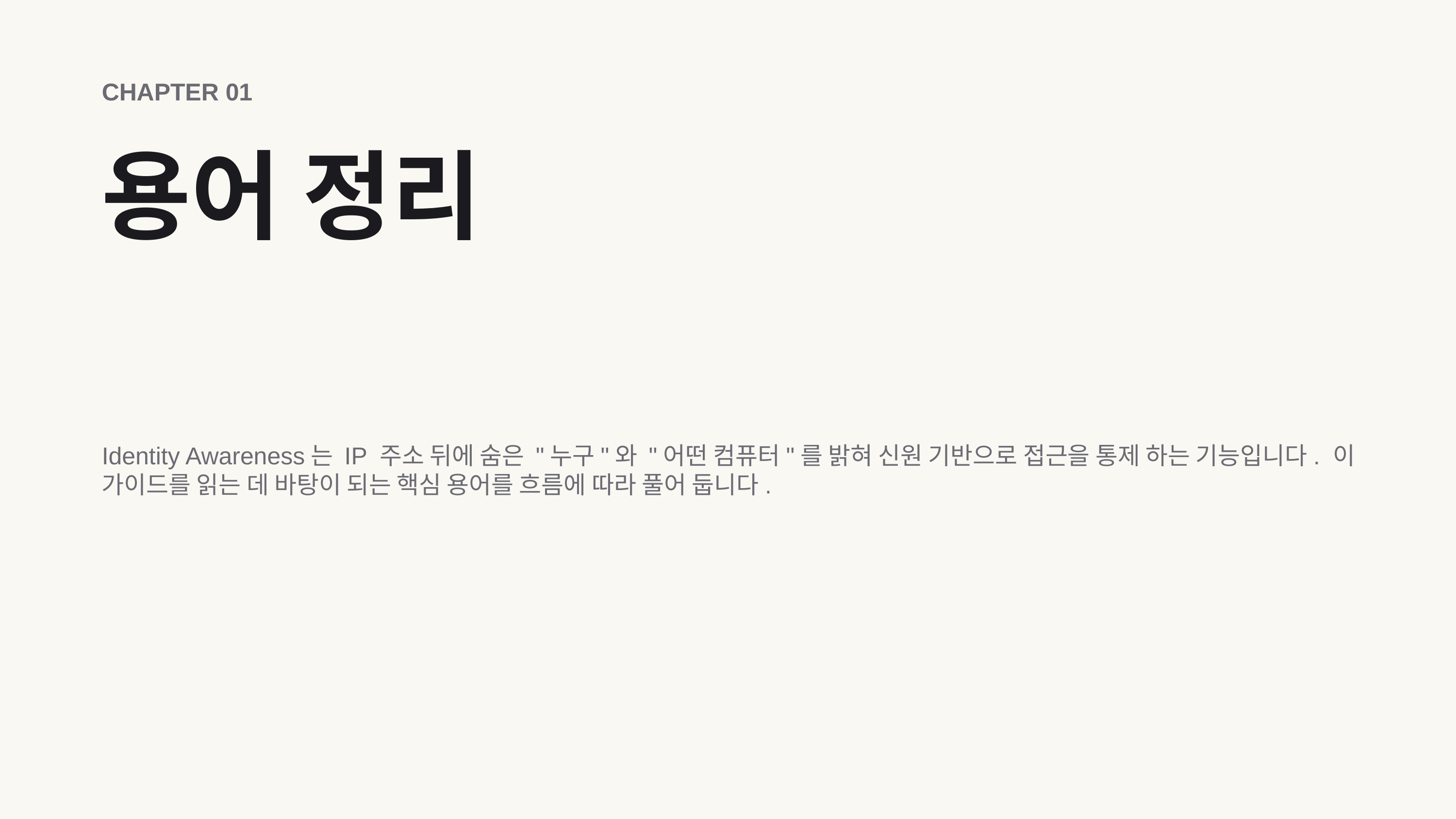

CHAPTER 01
용어 정리
Identity Awareness는 IP 주소 뒤에 숨은 "누구"와 "어떤 컴퓨터"를 밝혀 신원 기반으로 접근을 통제 하는 기능입니다. 이 가이드를 읽는 데 바탕이 되는 핵심 용어를 흐름에 따라 풀어 둡니다.